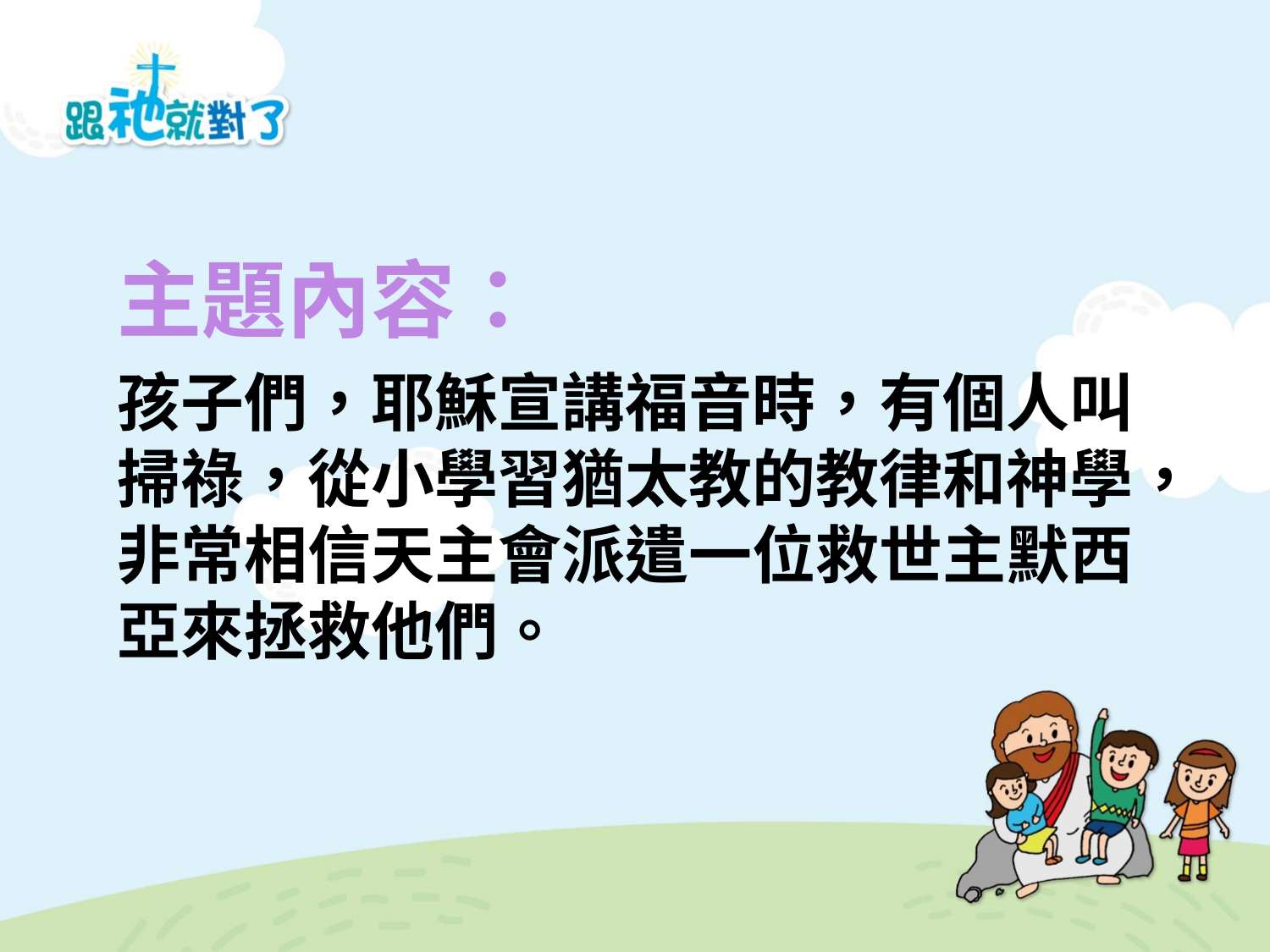

主題內容：
孩子們，耶穌宣講福音時，有個人叫掃祿，從小學習猶太教的教律和神學，非常相信天主會派遣一位救世主默西亞來拯救他們。